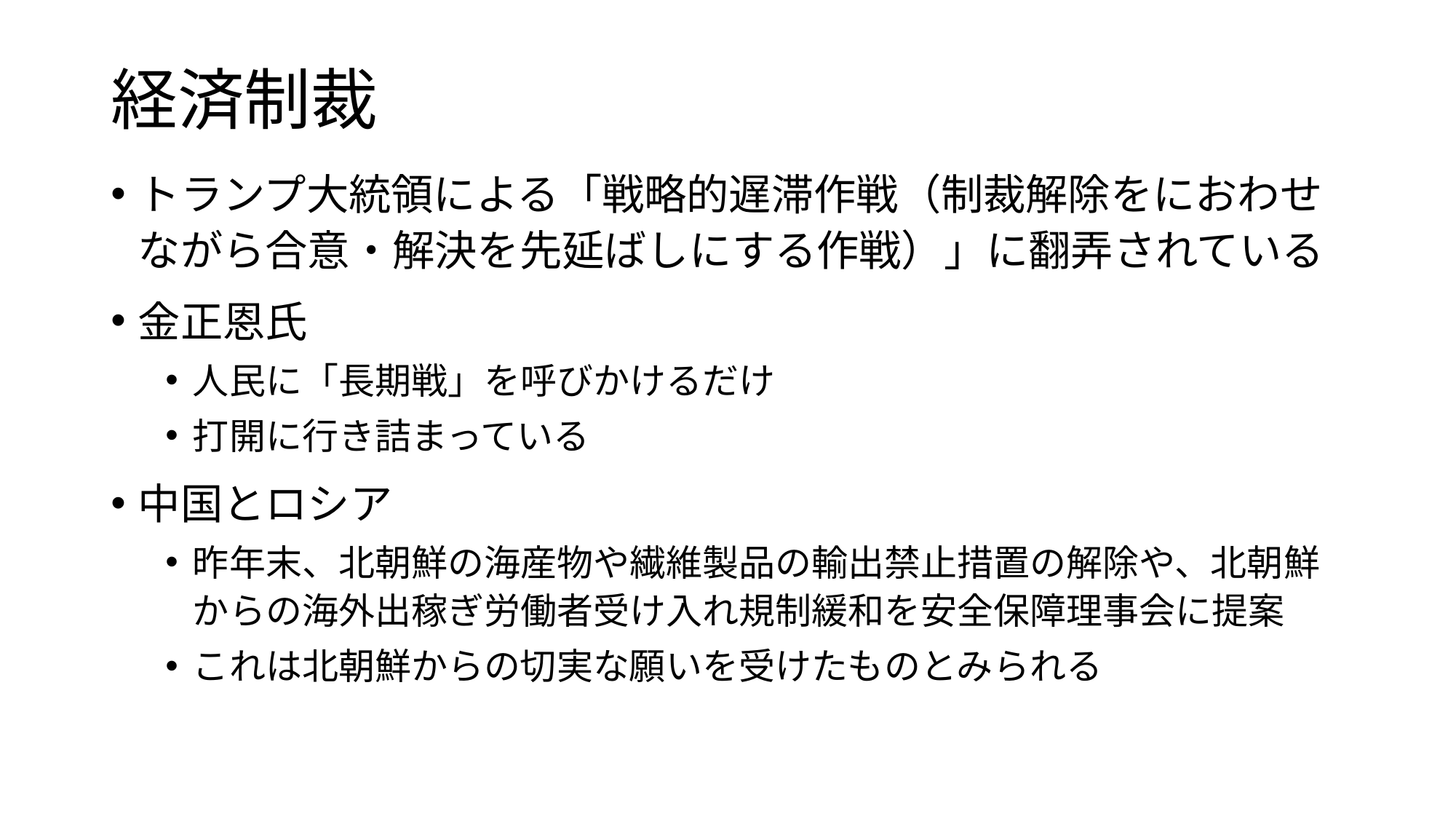

# 経済制裁
トランプ大統領による「戦略的遅滞作戦（制裁解除をにおわせながら合意・解決を先延ばしにする作戦）」に翻弄されている
金正恩氏
人民に「長期戦」を呼びかけるだけ
打開に行き詰まっている
中国とロシア
昨年末、北朝鮮の海産物や繊維製品の輸出禁止措置の解除や、北朝鮮からの海外出稼ぎ労働者受け入れ規制緩和を安全保障理事会に提案
これは北朝鮮からの切実な願いを受けたものとみられる